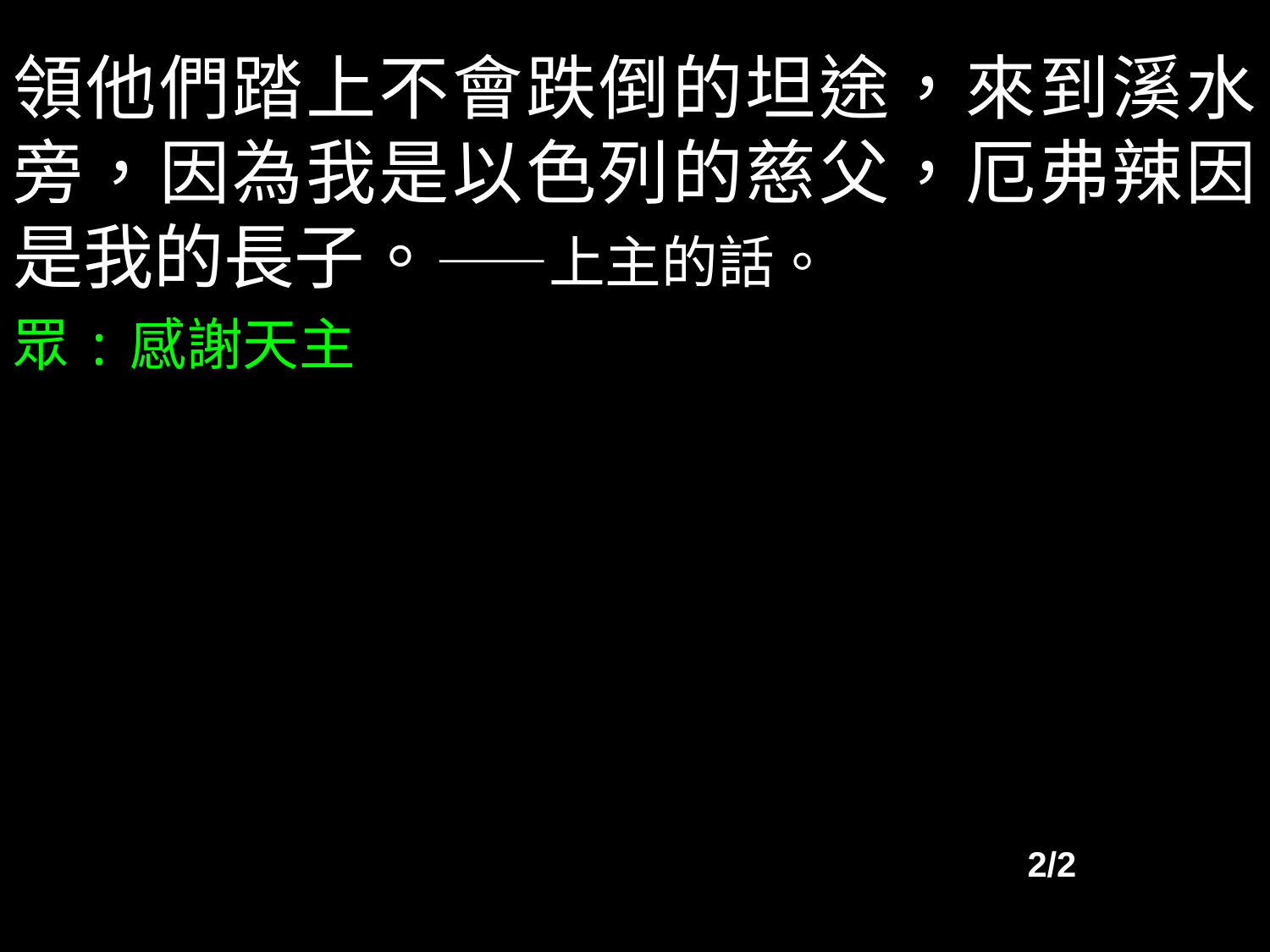

領他們踏上不會跌倒的坦途，來到溪水旁，因為我是以色列的慈父，厄弗辣因是我的長子。——上主的話。
眾:感謝天主

2/2